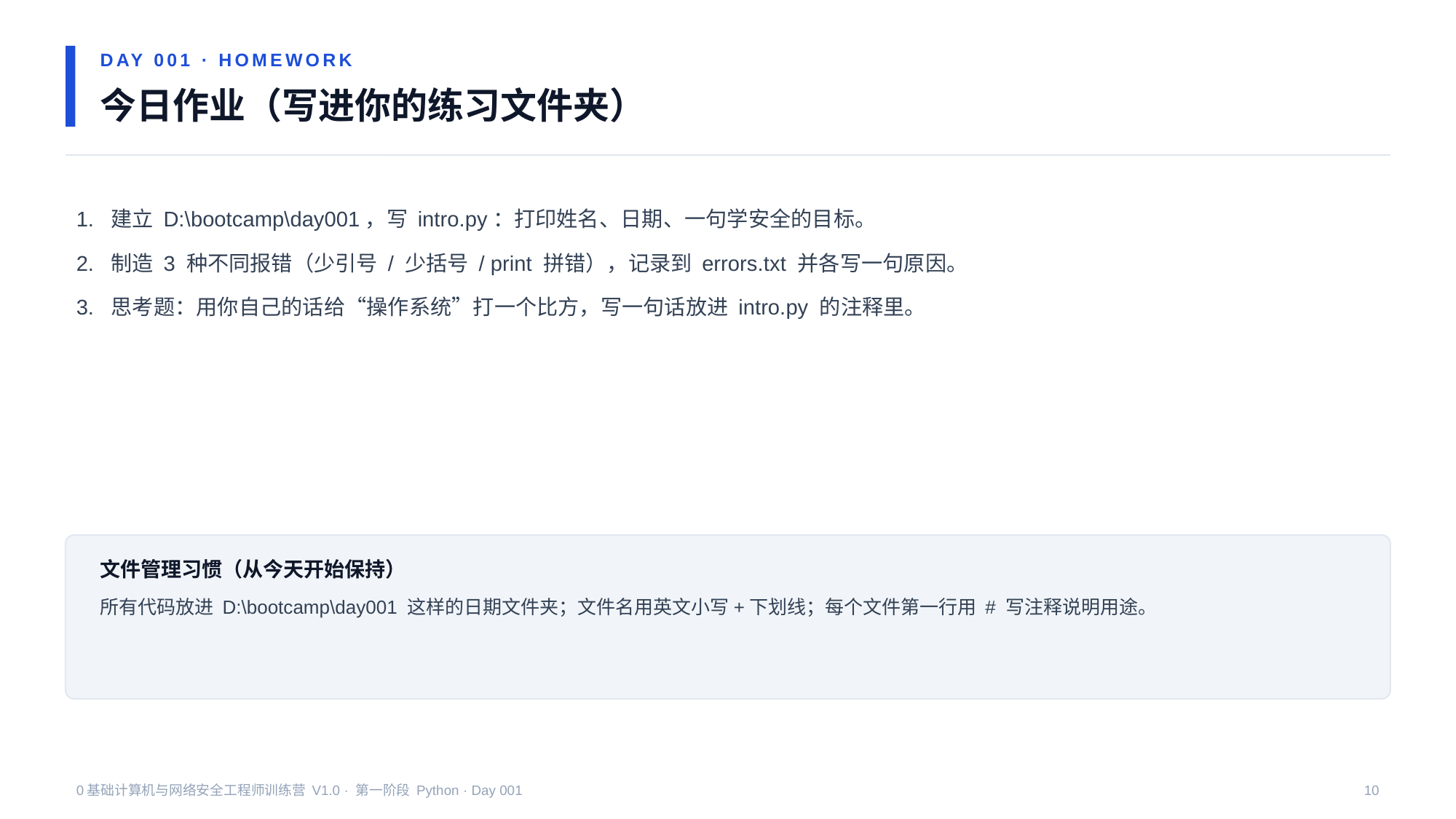

DAY 001 · HOMEWORK

今日作业（写进你的练习文件夹）

1.  建立 D:\bootcamp\day001，写 intro.py：打印姓名、日期、一句学安全的目标。
2.  制造 3 种不同报错（少引号 / 少括号 / print 拼错），记录到 errors.txt 并各写一句原因。
3.  思考题：用你自己的话给“操作系统”打一个比方，写一句话放进 intro.py 的注释里。

文件管理习惯（从今天开始保持）
所有代码放进 D:\bootcamp\day001 这样的日期文件夹；文件名用英文小写+下划线；每个文件第一行用 # 写注释说明用途。
0基础计算机与网络安全工程师训练营 V1.0 · 第一阶段 Python · Day 001
10